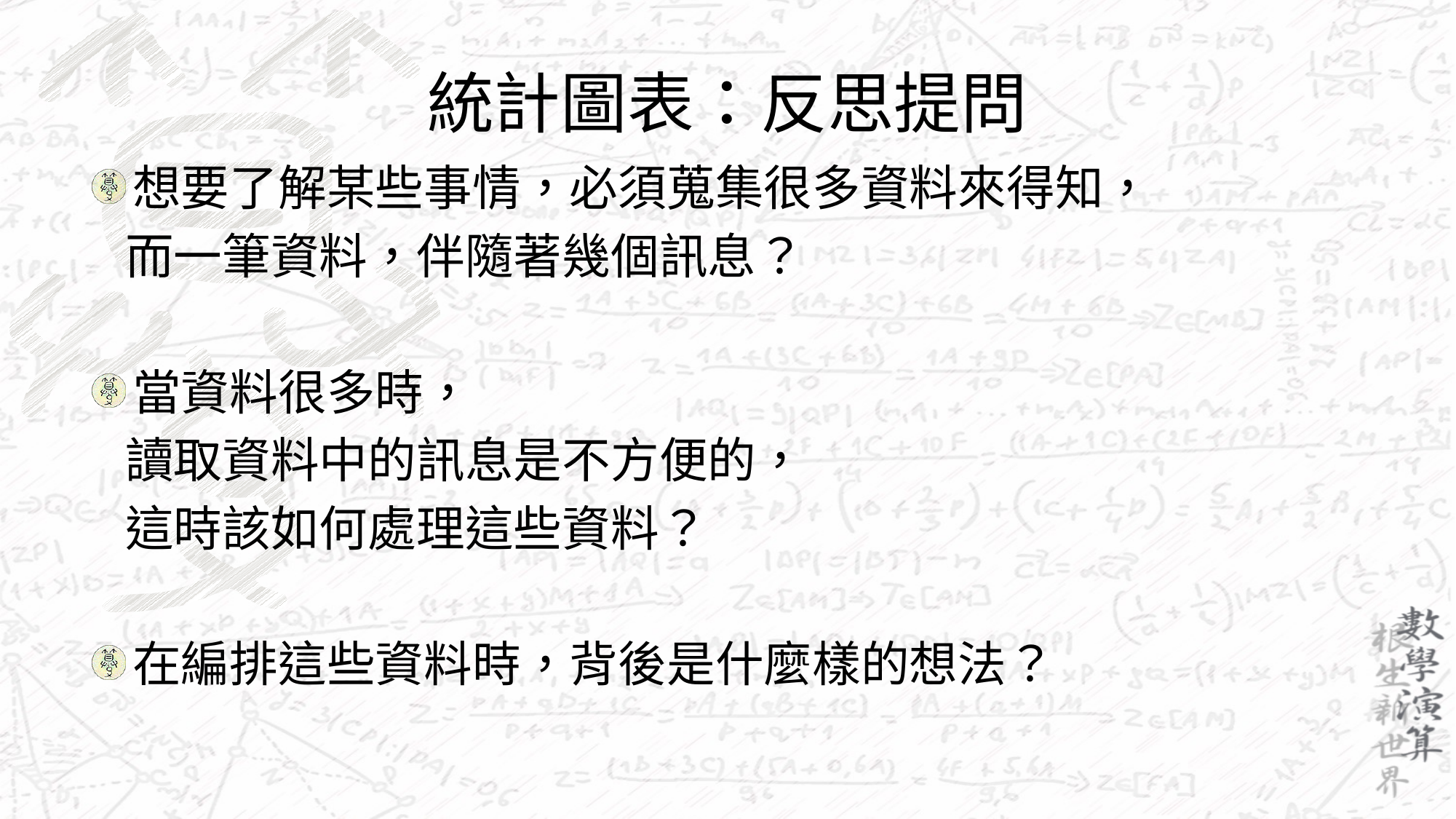

# 統計圖表：反思提問
想要了解某些事情，必須蒐集很多資料來得知，
  而一筆資料，伴隨著幾個訊息？

當資料很多時，
  讀取資料中的訊息是不方便的，
  這時該如何處理這些資料？

在編排這些資料時，背後是什麼樣的想法？